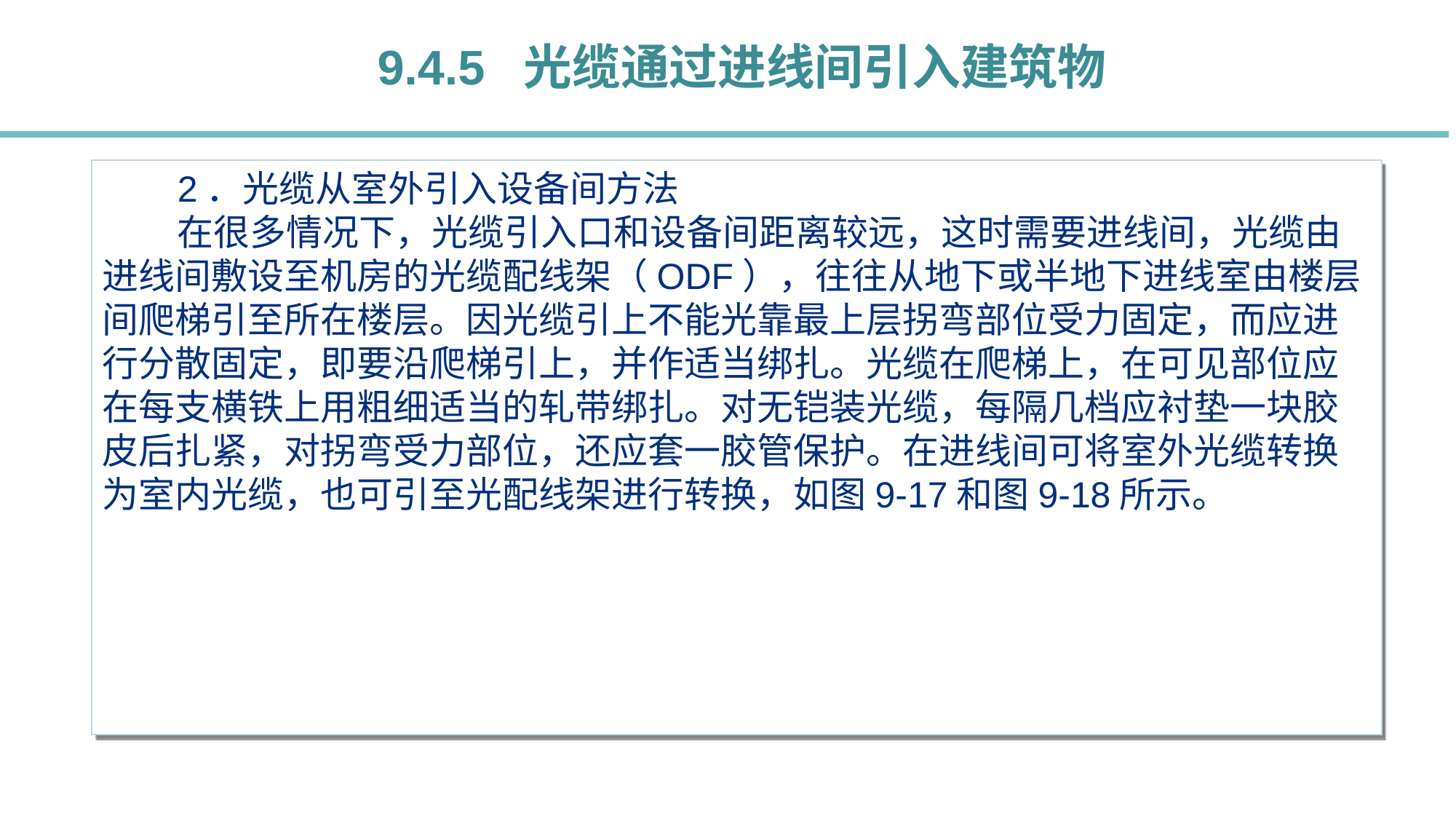

9.4.5  光缆通过进线间引入建筑物
2．光缆从室外引入设备间方法
在很多情况下，光缆引入口和设备间距离较远，这时需要进线间，光缆由进线间敷设至机房的光缆配线架（ODF），往往从地下或半地下进线室由楼层间爬梯引至所在楼层。因光缆引上不能光靠最上层拐弯部位受力固定，而应进行分散固定，即要沿爬梯引上，并作适当绑扎。光缆在爬梯上，在可见部位应在每支横铁上用粗细适当的轧带绑扎。对无铠装光缆，每隔几档应衬垫一块胶皮后扎紧，对拐弯受力部位，还应套一胶管保护。在进线间可将室外光缆转换为室内光缆，也可引至光配线架进行转换，如图9-17和图9-18所示。